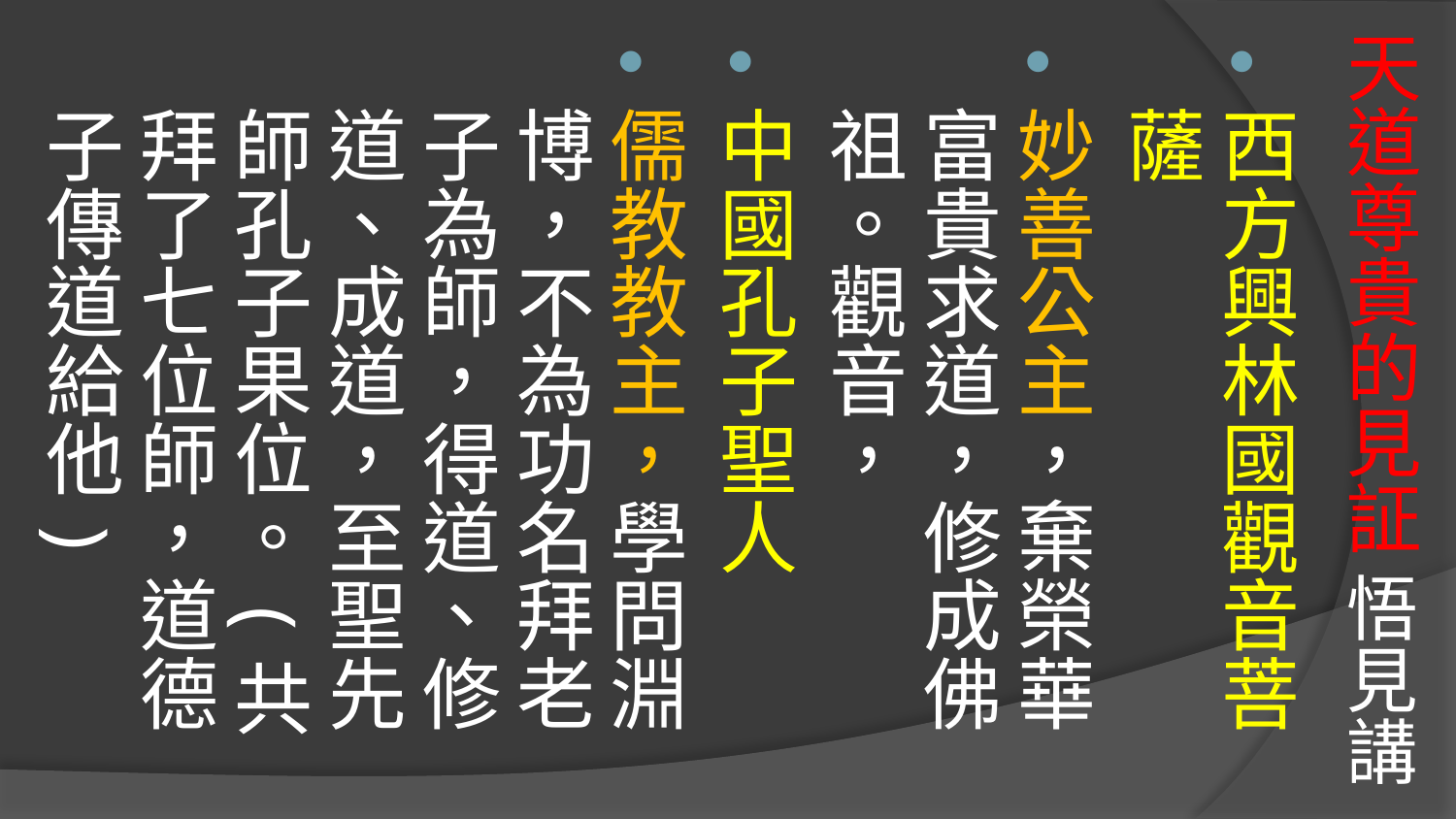

# 天道尊貴的見証 悟見講
西方興林國觀音菩薩
妙善公主，棄榮華富貴求道，修成佛祖。觀音，
中國孔子聖人
儒教教主，學問淵博，不為功名拜老子為師，得道、修道、成道，至聖先師孔子果位。(共拜了七位師，道德子傳道給他)